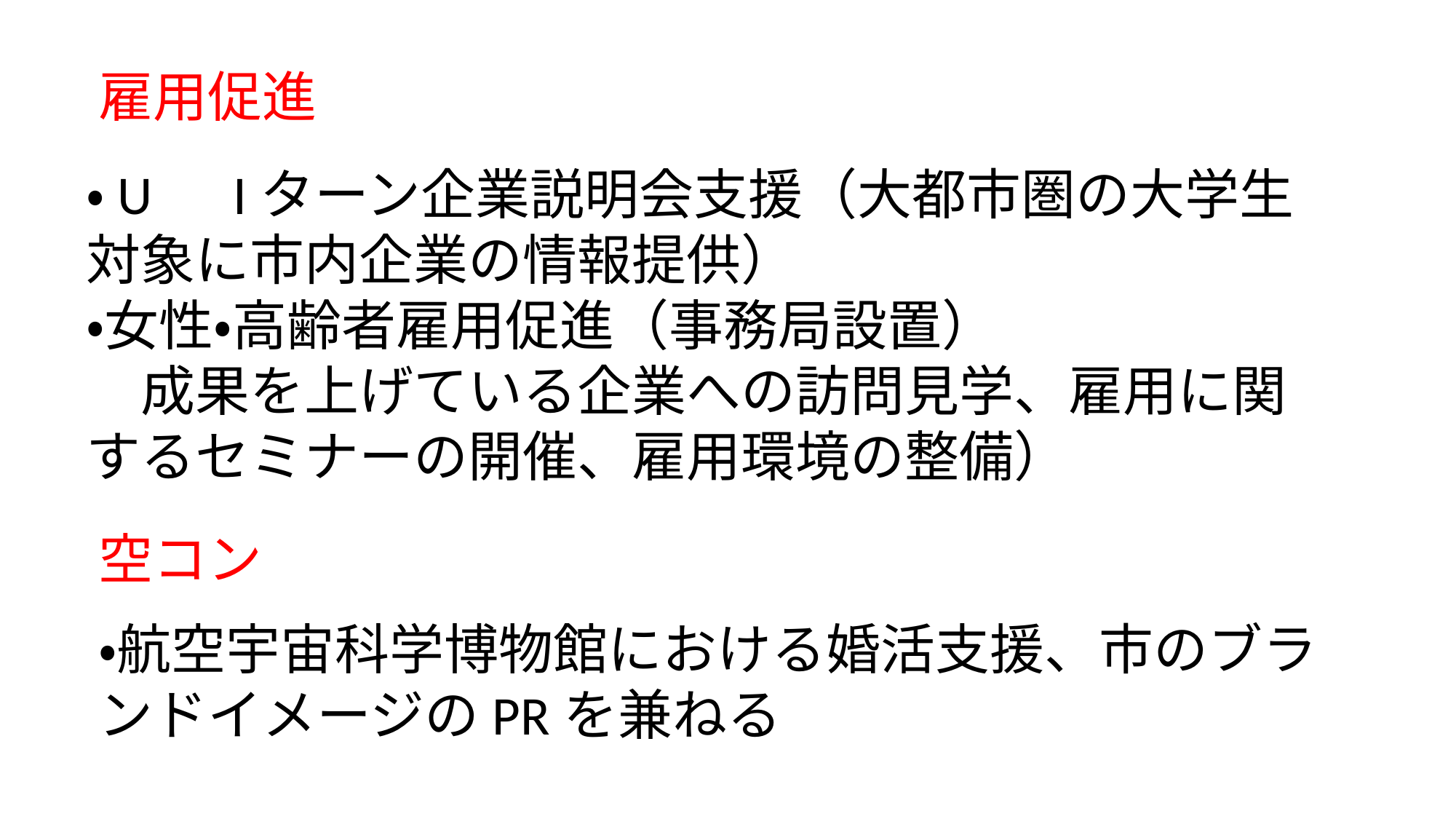

雇用促進
・U　Iターン企業説明会支援（大都市圏の大学生対象に市内企業の情報提供）
・女性・高齢者雇用促進（事務局設置）
　成果を上げている企業への訪問見学、雇用に関するセミナーの開催、雇用環境の整備）
空コン
・航空宇宙科学博物館における婚活支援、市のブランドイメージのPRを兼ねる